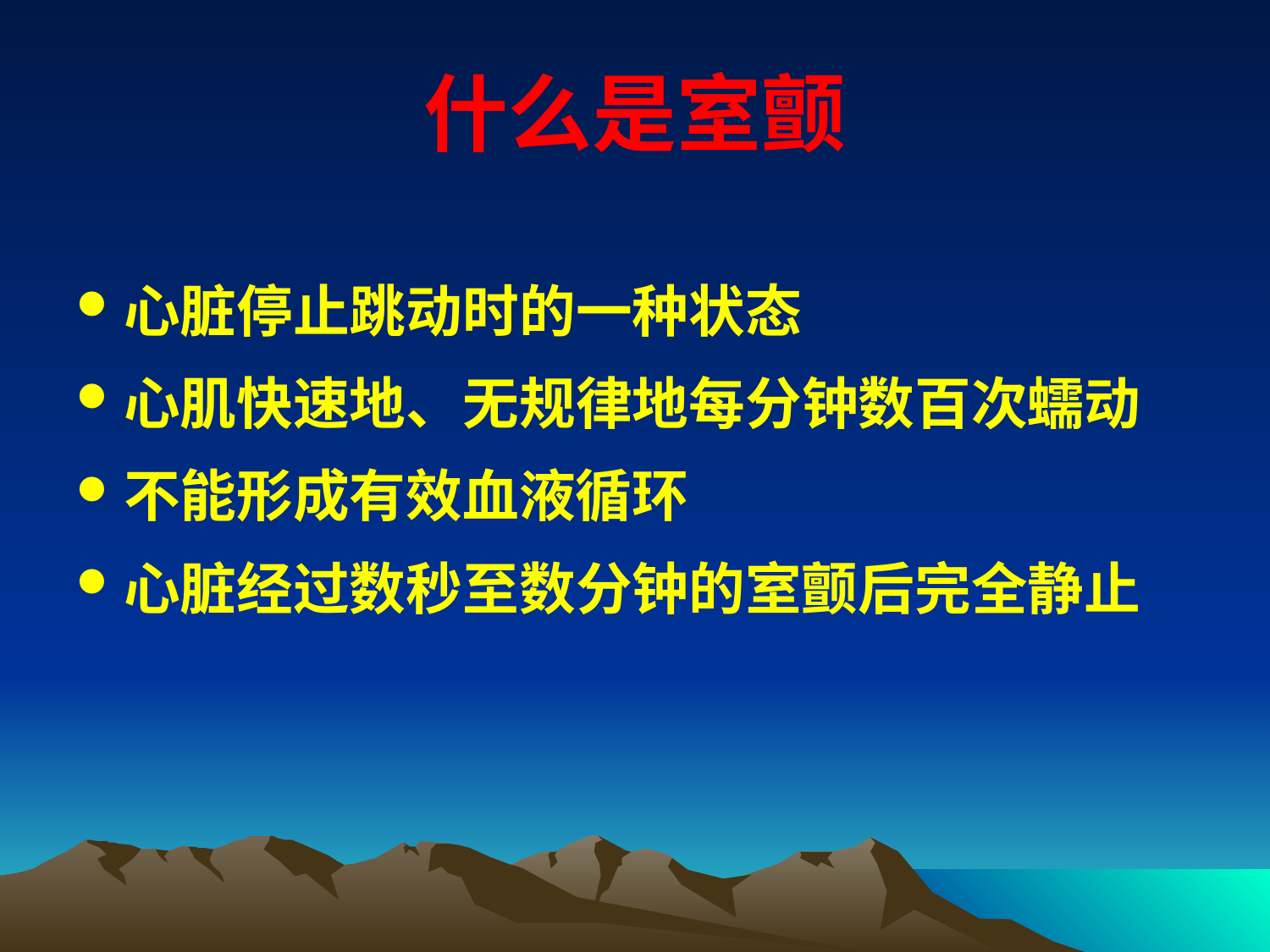

# 什么是室颤
心脏停止跳动时的一种状态
心肌快速地、无规律地每分钟数百次蠕动
不能形成有效血液循环
心脏经过数秒至数分钟的室颤后完全静止